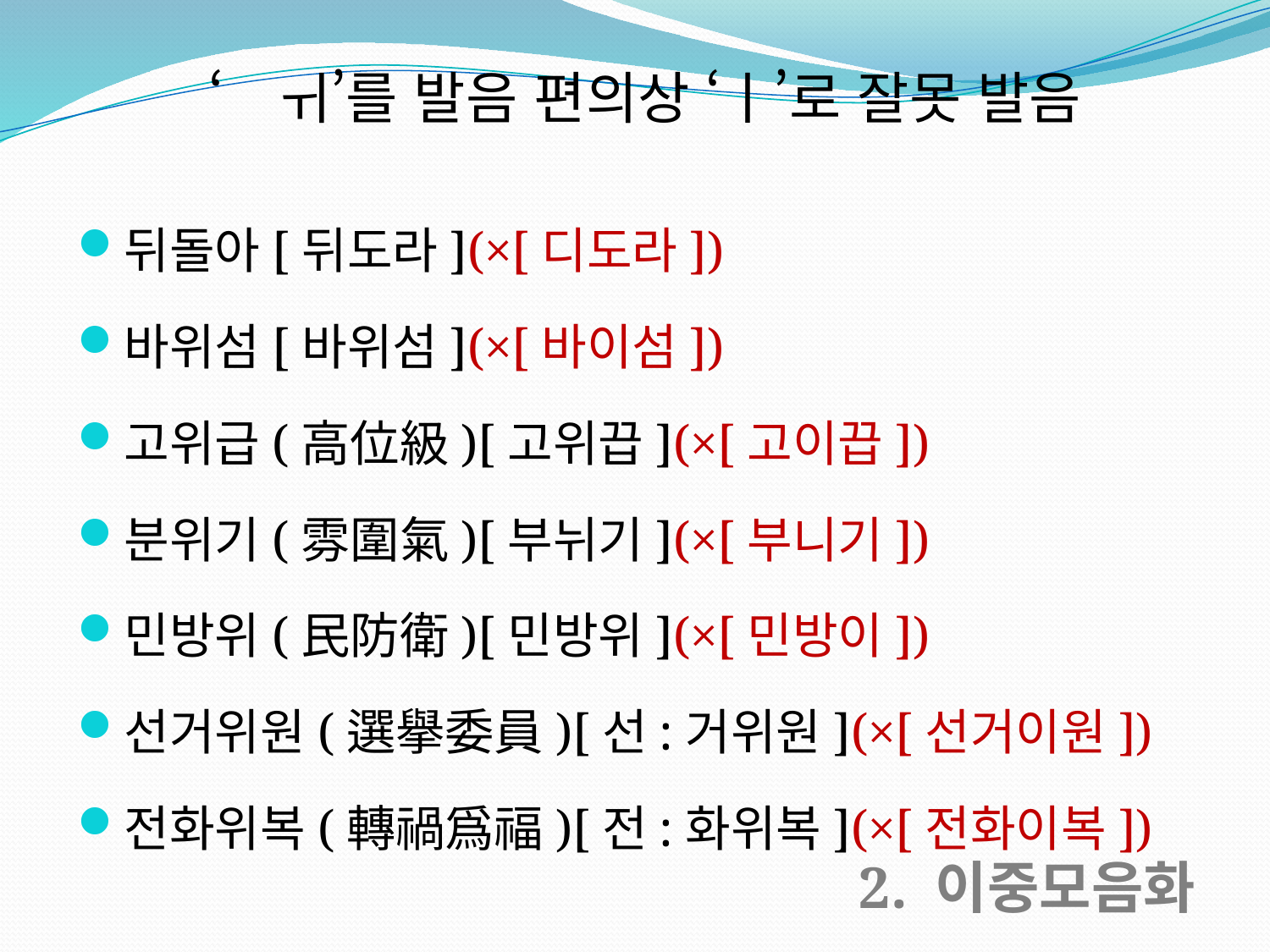

‘ㅟ’를 발음 편의상 ‘ㅣ’로 잘못 발음
뒤돌아[뒤도라](×[디도라])
바위섬[바위섬](×[바이섬])
고위급(高位級)[고위끕](×[고이끕])
분위기(雰圍氣)[부뉘기](×[부니기])
민방위(民防衛)[민방위](×[민방이])
선거위원(選擧委員)[선:거위원](×[선거이원])
전화위복(轉禍爲福)[전:화위복](×[전화이복])
2. 이중모음화